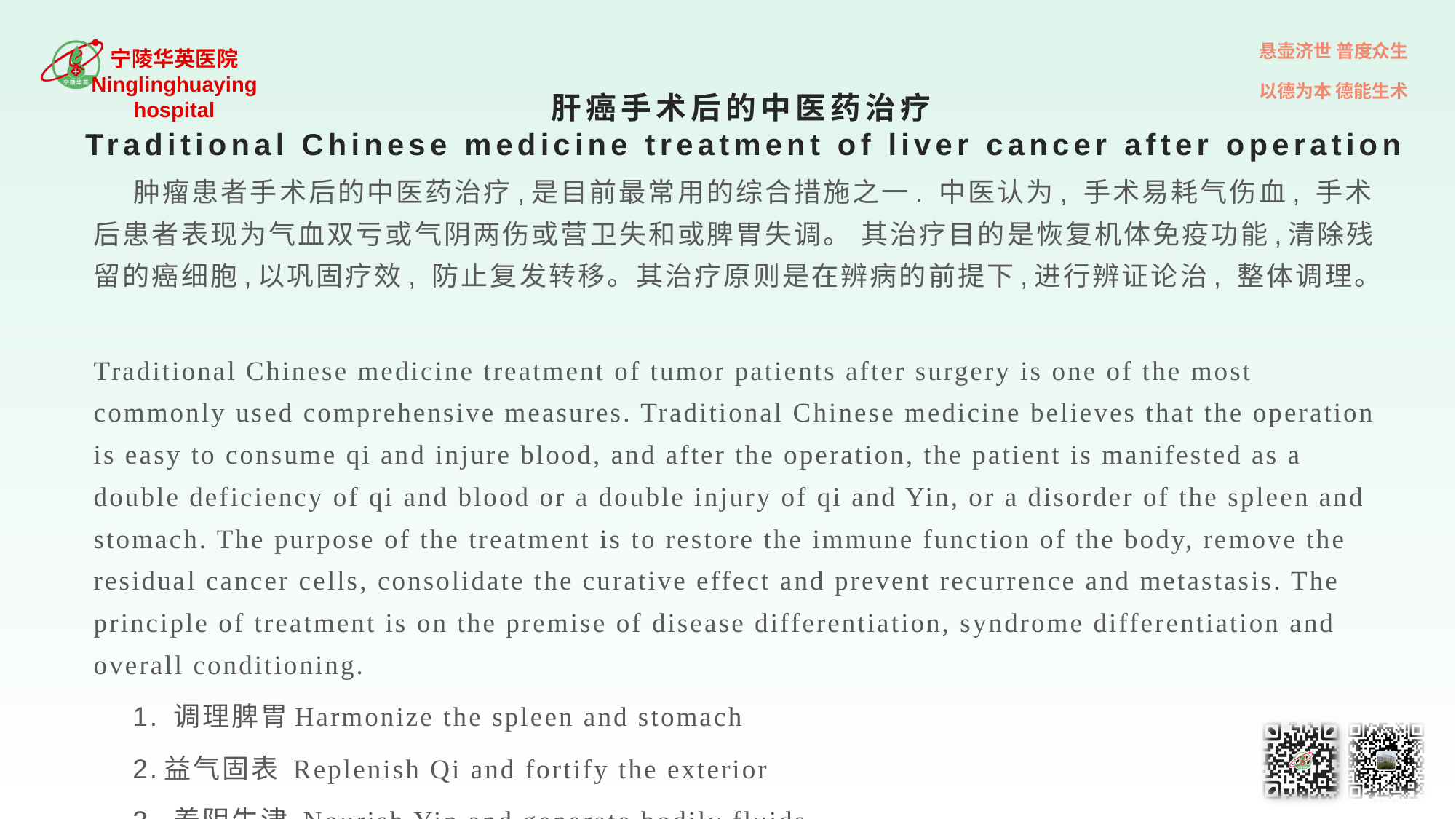

# 肝癌手术后的中医药治疗 Traditional Chinese medicine treatment of liver cancer after operation

     肿瘤患者手术后的中医药治疗,是目前最常用的综合措施之一. 中医认为, 手术易耗气伤血, 手术后患者表现为气血双亏或气阴两伤或营卫失和或脾胃失调。 其治疗目的是恢复机体免疫功能,清除残留的癌细胞,以巩固疗效, 防止复发转移。其治疗原则是在辨病的前提下,进行辨证论治, 整体调理。
Traditional Chinese medicine treatment of tumor patients after surgery is one of the most commonly used comprehensive measures. Traditional Chinese medicine believes that the operation is easy to consume qi and injure blood, and after the operation, the patient is manifested as a double deficiency of qi and blood or a double injury of qi and Yin, or a disorder of the spleen and stomach. The purpose of the treatment is to restore the immune function of the body, remove the residual cancer cells, consolidate the curative effect and prevent recurrence and metastasis. The principle of treatment is on the premise of disease differentiation, syndrome differentiation and overall conditioning.
    1. 调理脾胃Harmonize the spleen and stomach
    2.益气固表 Replenish Qi and fortify the exterior
    3. 养阴生津 Nourish Yin and generate bodily fluids